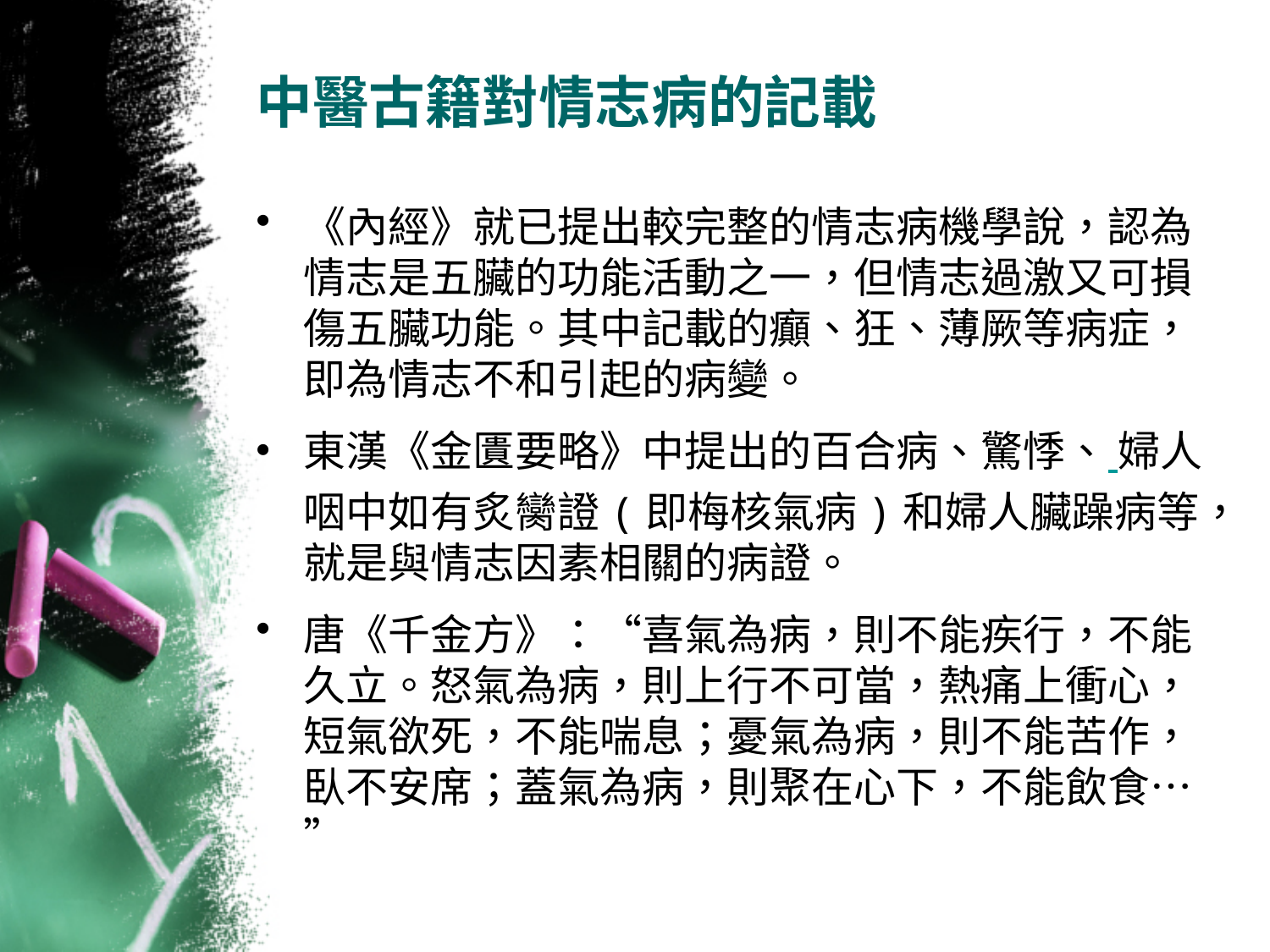

# 中醫古籍對情志病的記載
《內經》就已提出較完整的情志病機學說，認為情志是五臟的功能活動之一，但情志過激又可損傷五臟功能。其中記載的癲、狂、薄厥等病症，即為情志不和引起的病變。
東漢《金匱要略》中提出的百合病、驚悸、 婦人咽中如有炙臠證(即梅核氣病)和婦人臟躁病等，就是與情志因素相關的病證。
唐《千金方》：“喜氣為病，則不能疾行，不能久立。怒氣為病，則上行不可當，熱痛上衝心，短氣欲死，不能喘息；憂氣為病，則不能苦作，臥不安席；蓋氣為病，則聚在心下，不能飲食…”